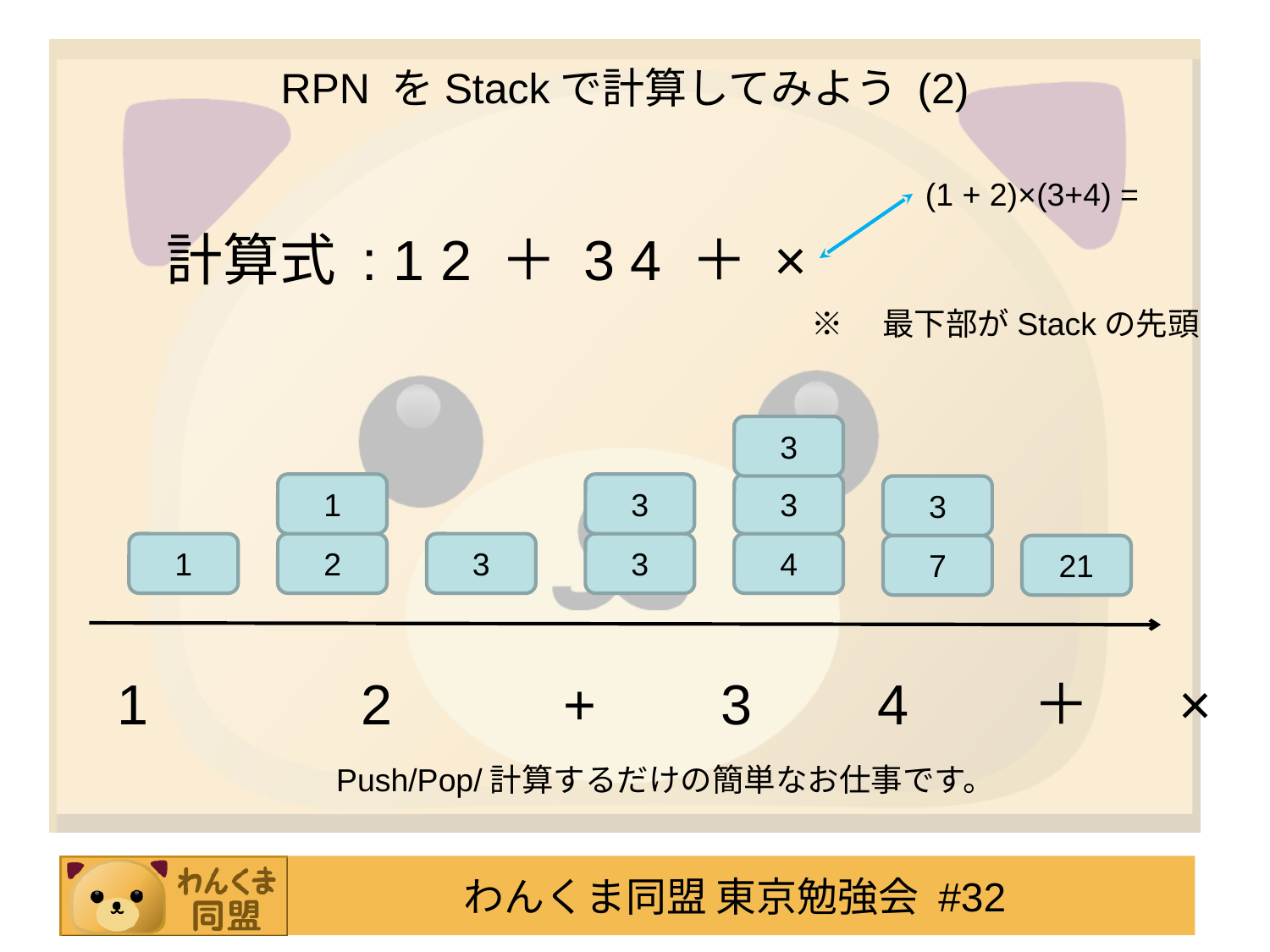

# RPN をStackで計算してみよう (2)
(1 + 2)×(3+4) =
計算式 : 1 2 ＋ 3 4 ＋ ×
※　最下部がStackの先頭
3
1
3
3
3
1
2
3
3
4
7
21
　 1 　　　2  　　+        3        4       ＋      ×
Push/Pop/計算するだけの簡単なお仕事です。